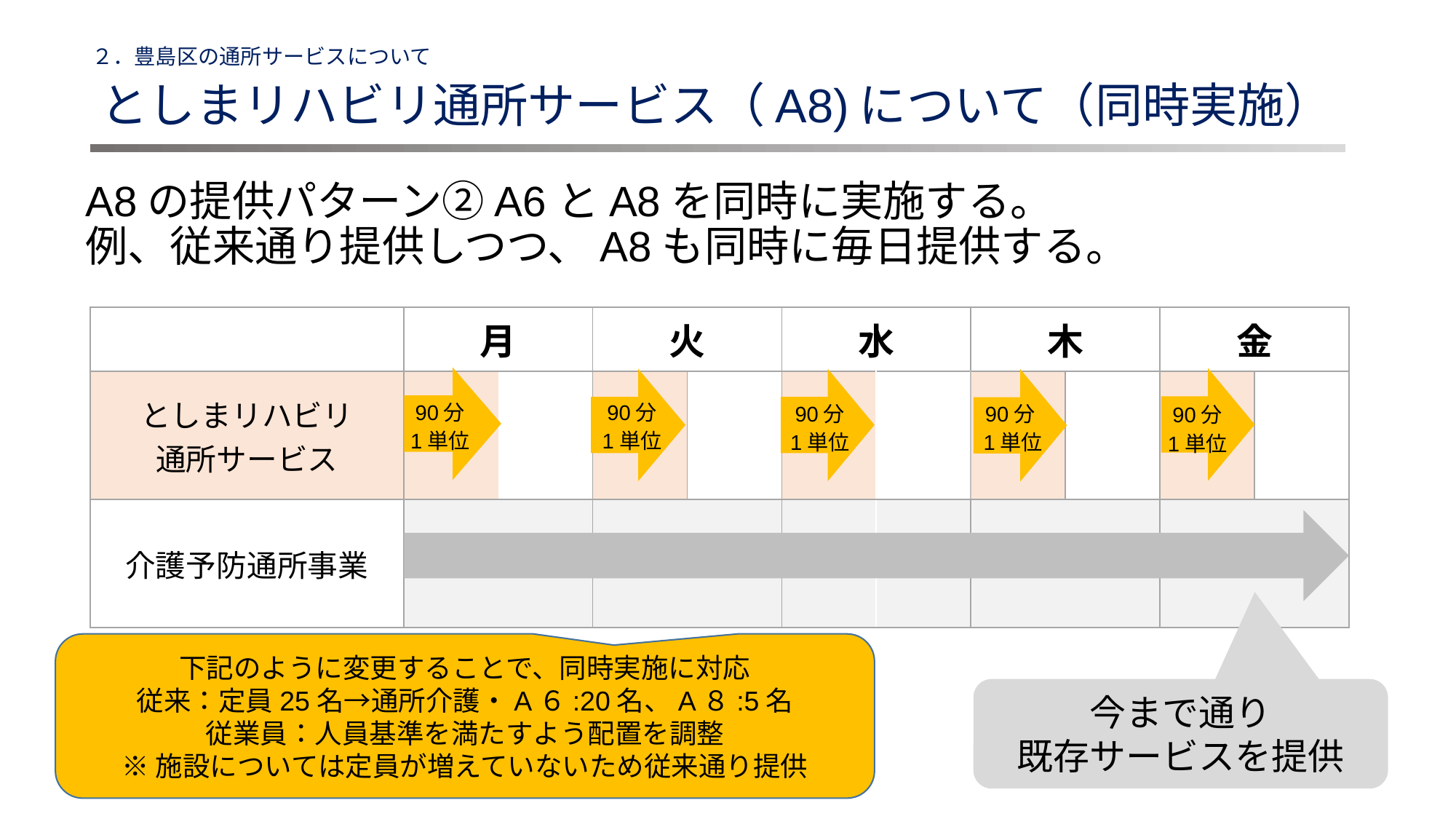

# ２．豊島区の通所サービスについて
としまリハビリ通所サービス（A8)について（同時実施）

A8の提供パターン②A6とA8を同時に実施する。
例、従来通り提供しつつ、A8も同時に毎日提供する。

|  | 月 |  | 火 |  | 水 |  | 木 |  | 金 |  |
| --- | --- | --- | --- | --- | --- | --- | --- | --- | --- | --- |
| としまリハビリ 通所サービス |  |  |  |  |  |  |  |  |  |  |
| 介護予防通所事業 |  |  |  |  |  |  |  |  |  |  |

90分
1単位
90分
1単位
90分
1単位
90分
 1単位
90分
1単位

下記のように変更することで、同時実施に対応
従来：定員25名→通所介護・A６:20名、A８:5名
従業員：人員基準を満たすよう配置を調整
※施設については定員が増えていないため従来通り提供
今まで通り
既存サービスを提供